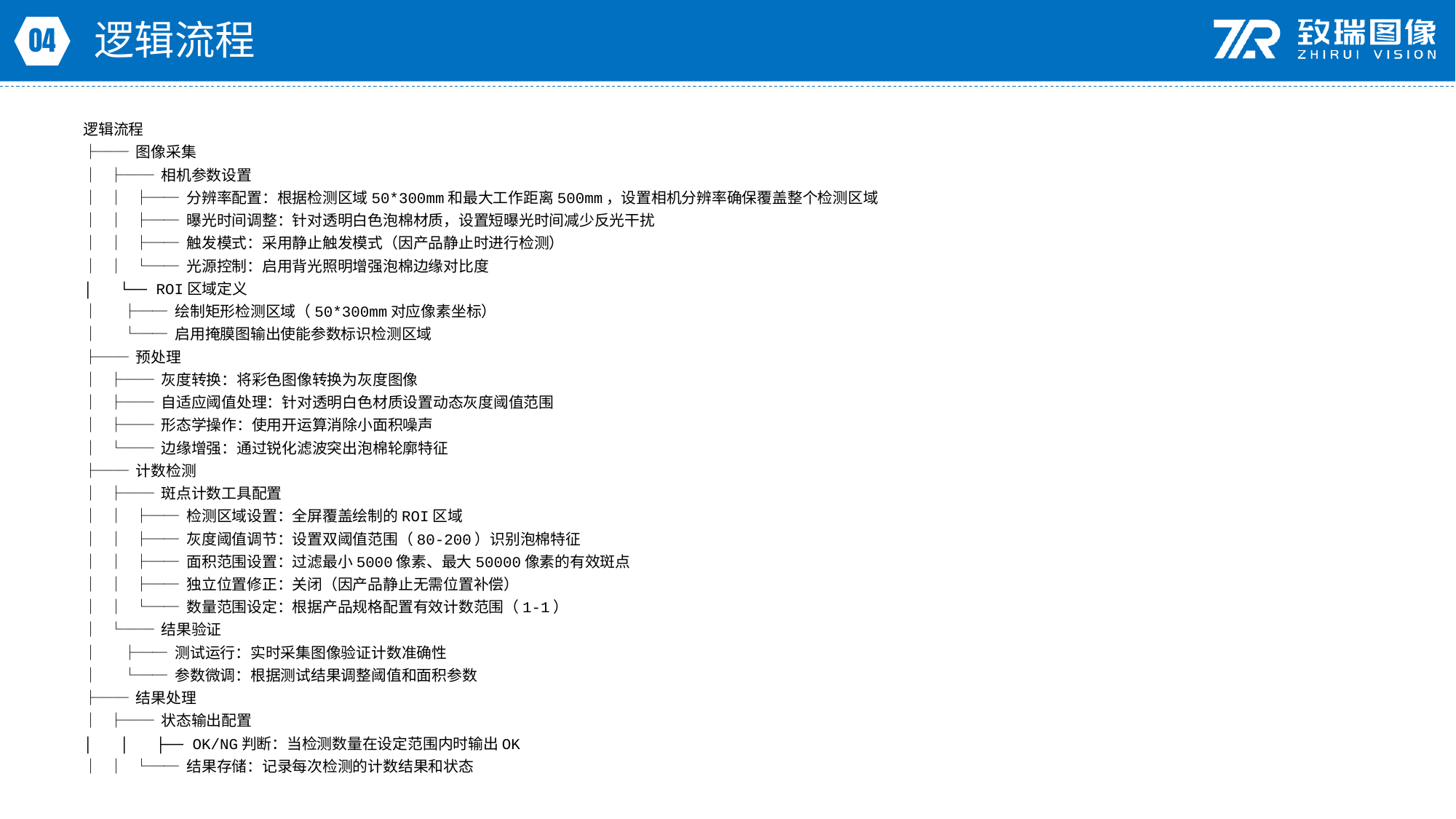

逻辑流程
04

逻辑流程
├── 图像采集
│   ├── 相机参数设置
│   │   ├── 分辨率配置：根据检测区域50*300mm和最大工作距离500mm，设置相机分辨率确保覆盖整个检测区域
│   │   ├── 曝光时间调整：针对透明白色泡棉材质，设置短曝光时间减少反光干扰
│   │   ├── 触发模式：采用静止触发模式（因产品静止时进行检测）
│   │   └── 光源控制：启用背光照明增强泡棉边缘对比度
│   └── ROI区域定义
│       ├── 绘制矩形检测区域（50*300mm对应像素坐标）
│       └── 启用掩膜图输出使能参数标识检测区域
├── 预处理
│   ├── 灰度转换：将彩色图像转换为灰度图像
│   ├── 自适应阈值处理：针对透明白色材质设置动态灰度阈值范围
│   ├── 形态学操作：使用开运算消除小面积噪声
│   └── 边缘增强：通过锐化滤波突出泡棉轮廓特征
├── 计数检测
│   ├── 斑点计数工具配置
│   │   ├── 检测区域设置：全屏覆盖绘制的ROI区域
│   │   ├── 灰度阈值调节：设置双阈值范围（80-200）识别泡棉特征
│   │   ├── 面积范围设置：过滤最小5000像素、最大50000像素的有效斑点
│   │   ├── 独立位置修正：关闭（因产品静止无需位置补偿）
│   │   └── 数量范围设定：根据产品规格配置有效计数范围（1-1）
│   └── 结果验证
│       ├── 测试运行：实时采集图像验证计数准确性
│       └── 参数微调：根据测试结果调整阈值和面积参数
├── 结果处理
│   ├── 状态输出配置
│   │   ├── OK/NG判断：当检测数量在设定范围内时输出OK
│   │   └── 结果存储：记录每次检测的计数结果和状态